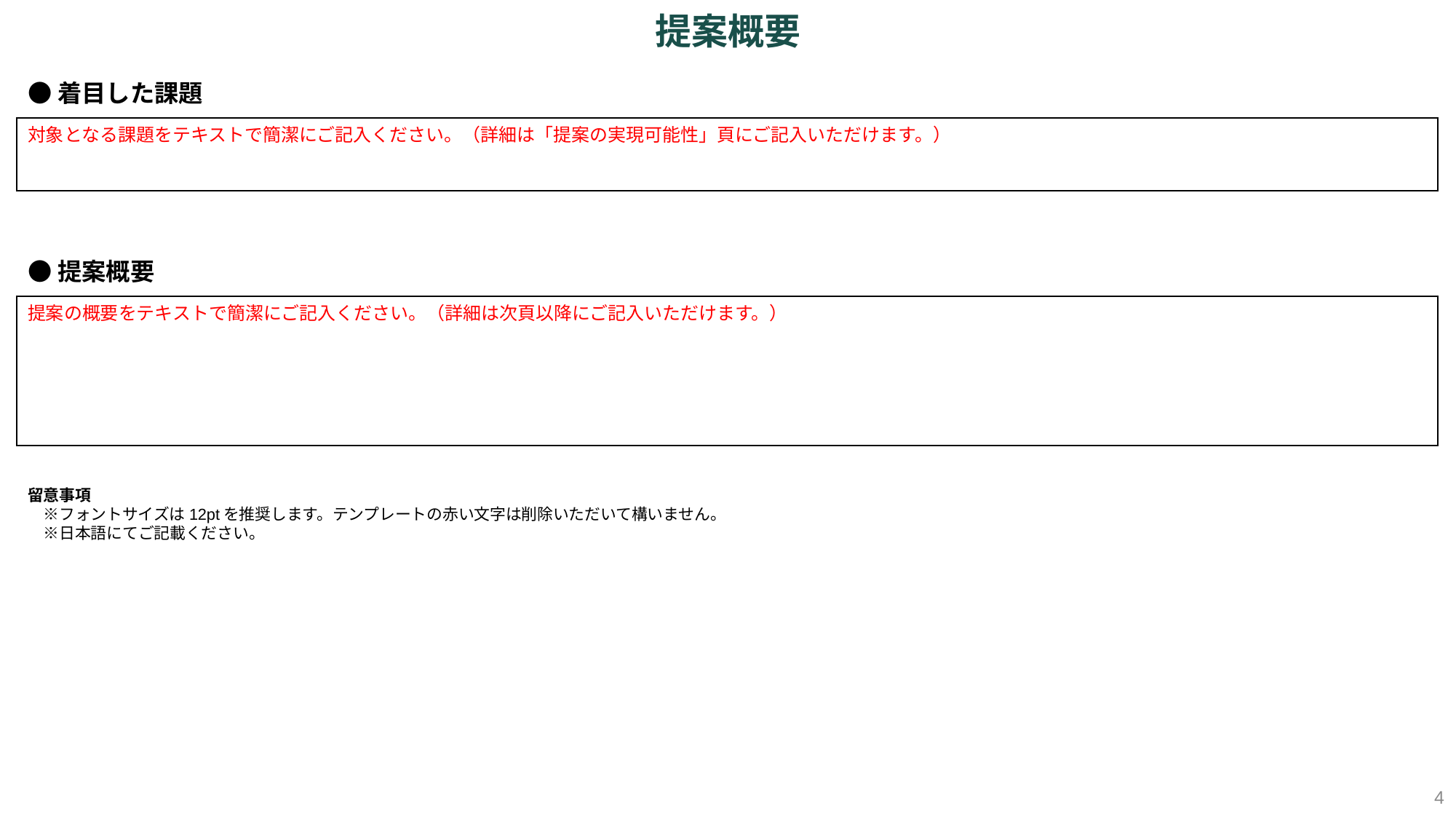

# 提案概要
●着目した課題
対象となる課題をテキストで簡潔にご記入ください。（詳細は「提案の実現可能性」頁にご記入いただけます。）
●提案概要
提案の概要をテキストで簡潔にご記入ください。（詳細は次頁以降にご記入いただけます。）
留意事項
　※フォントサイズは12ptを推奨します。テンプレートの赤い文字は削除いただいて構いません。
　※日本語にてご記載ください。
4